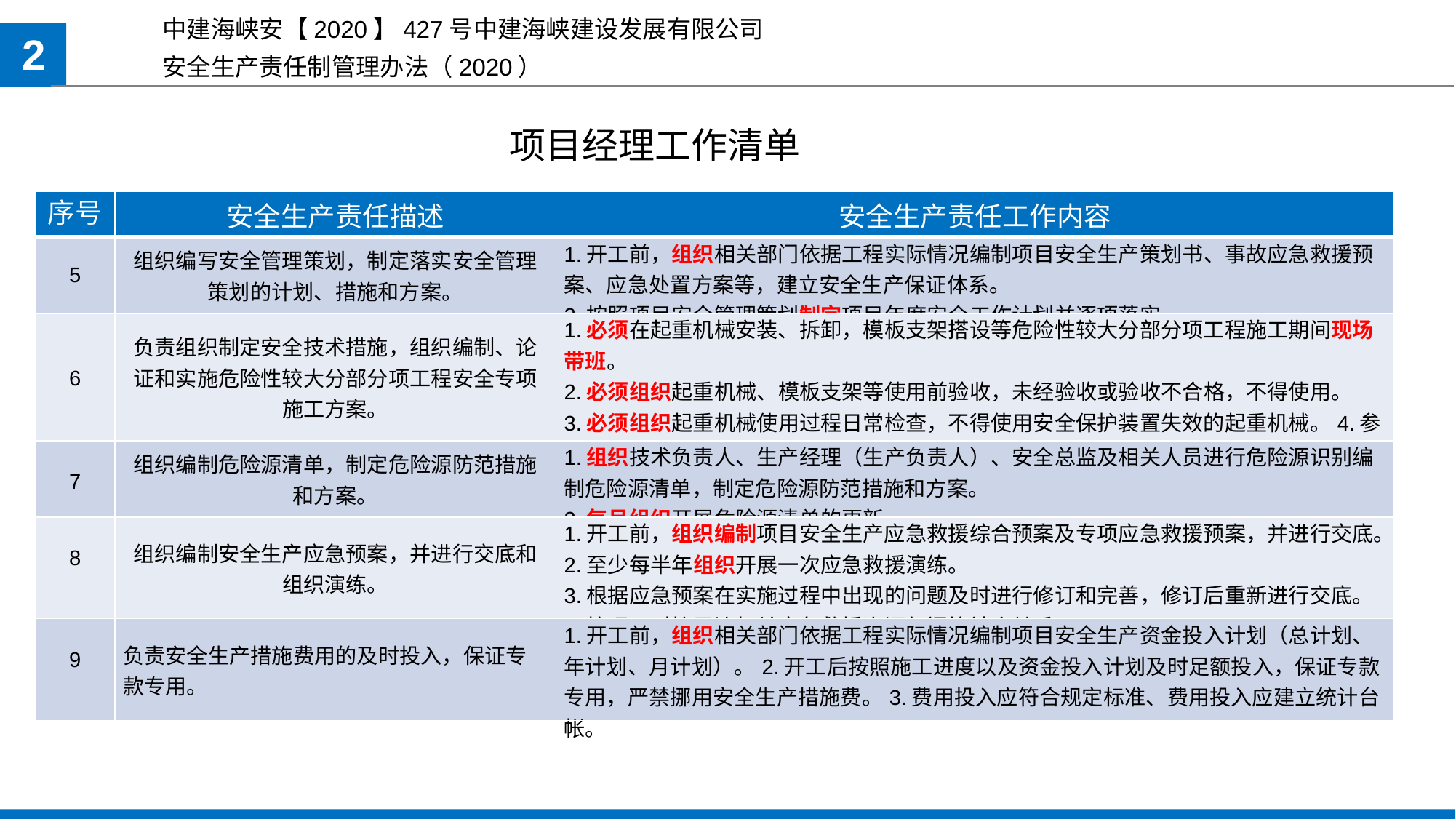

中建海峡安【2020】427号中建海峡建设发展有限公司
安全生产责任制管理办法（2020）
2
  项目经理工作清单
| 序号 | 安全生产责任描述 | 安全生产责任工作内容 |
| --- | --- | --- |
| 5 | 组织编写安全管理策划，制定落实安全管理策划的计划、措施和方案。 | 1.开工前，组织相关部门依据工程实际情况编制项目安全生产策划书、事故应急救援预案、应急处置方案等，建立安全生产保证体系。 2.按照项目安全管理策划制定项目年度安全工作计划并逐项落实。 |
| 6 | 负责组织制定安全技术措施，组织编制、论证和实施危险性较大分部分项工程安全专项施工方案。 | 1.必须在起重机械安装、拆卸，模板支架搭设等危险性较大分部分项工程施工期间现场带班。 2.必须组织起重机械、模板支架等使用前验收，未经验收或验收不合格，不得使用。 3.必须组织起重机械使用过程日常检查，不得使用安全保护装置失效的起重机械。4.参加对现场大型机械设备、特殊防护设施的验收。 |
| 7 | 组织编制危险源清单，制定危险源防范措施和方案。 | 1.组织技术负责人、生产经理（生产负责人）、安全总监及相关人员进行危险源识别编制危险源清单，制定危险源防范措施和方案。 2.每月组织开展危险源清单的更新。 |
| 8 | 组织编制安全生产应急预案，并进行交底和组织演练。 | 1.开工前，组织编制项目安全生产应急救援综合预案及专项应急救援预案，并进行交底。 2.至少每半年组织开展一次应急救援演练。 3.根据应急预案在实施过程中出现的问题及时进行修订和完善，修订后重新进行交底。 4.梳理、对接周边相关应急救援资源部门等社会关系。 |
| 9 | 负责安全生产措施费用的及时投入，保证专款专用。 | 1.开工前，组织相关部门依据工程实际情况编制项目安全生产资金投入计划（总计划、年计划、月计划）。2.开工后按照施工进度以及资金投入计划及时足额投入，保证专款专用，严禁挪用安全生产措施费。3.费用投入应符合规定标准、费用投入应建立统计台帐。 |